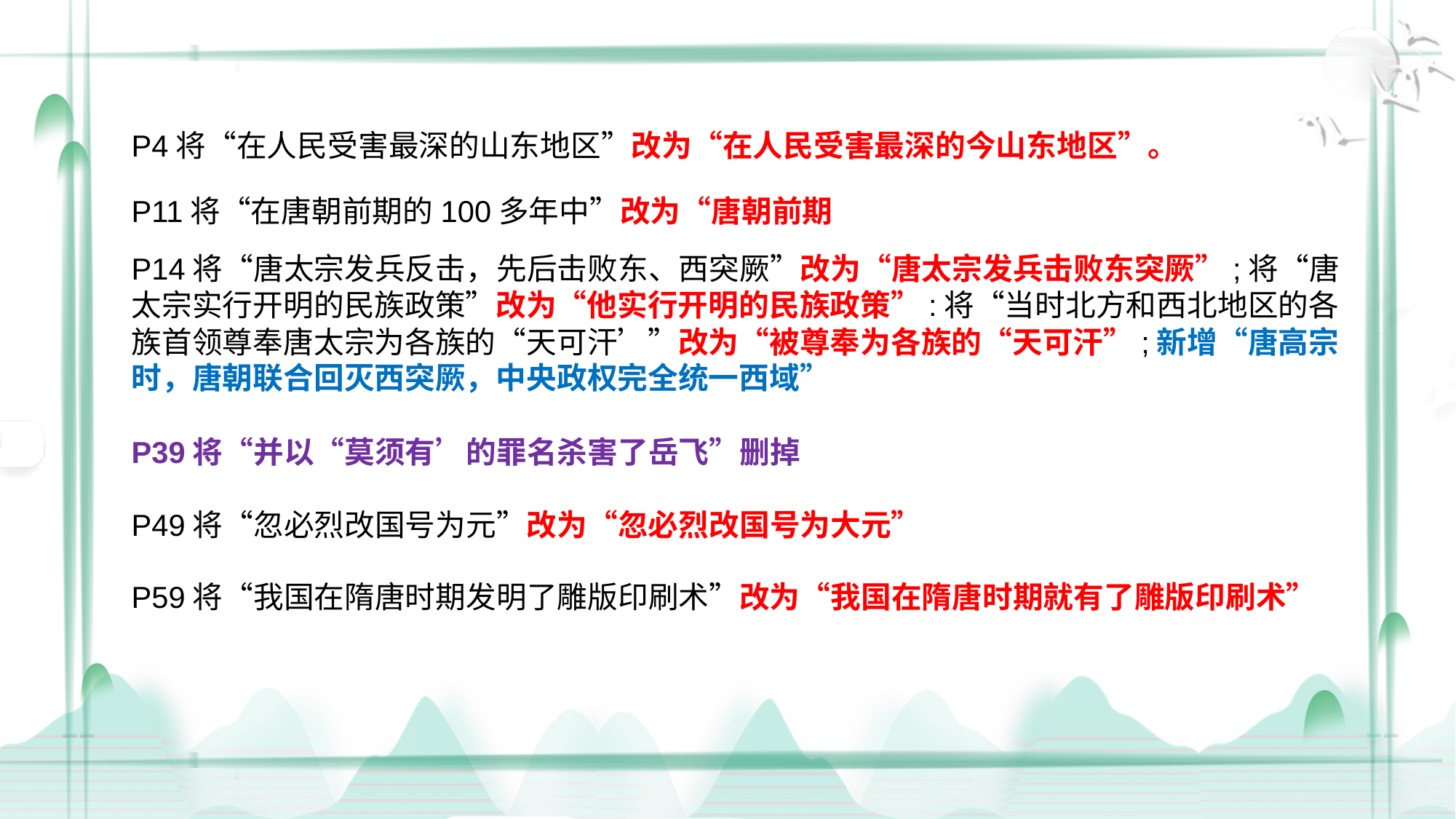

P4将“在人民受害最深的山东地区”改为“在人民受害最深的今山东地区”。
P11将“在唐朝前期的100多年中”改为“唐朝前期
P14将“唐太宗发兵反击，先后击败东、西突厥”改为“唐太宗发兵击败东突厥”;将“唐太宗实行开明的民族政策”改为“他实行开明的民族政策”:将“当时北方和西北地区的各族首领尊奉唐太宗为各族的“天可汗’”改为“被尊奉为各族的“天可汗”;新增“唐高宗时，唐朝联合回灭西突厥，中央政权完全统一西域”
P39将“并以“莫须有’的罪名杀害了岳飞”删掉
P49将“忽必烈改国号为元”改为“忽必烈改国号为大元”
P59将“我国在隋唐时期发明了雕版印刷术”改为“我国在隋唐时期就有了雕版印刷术”